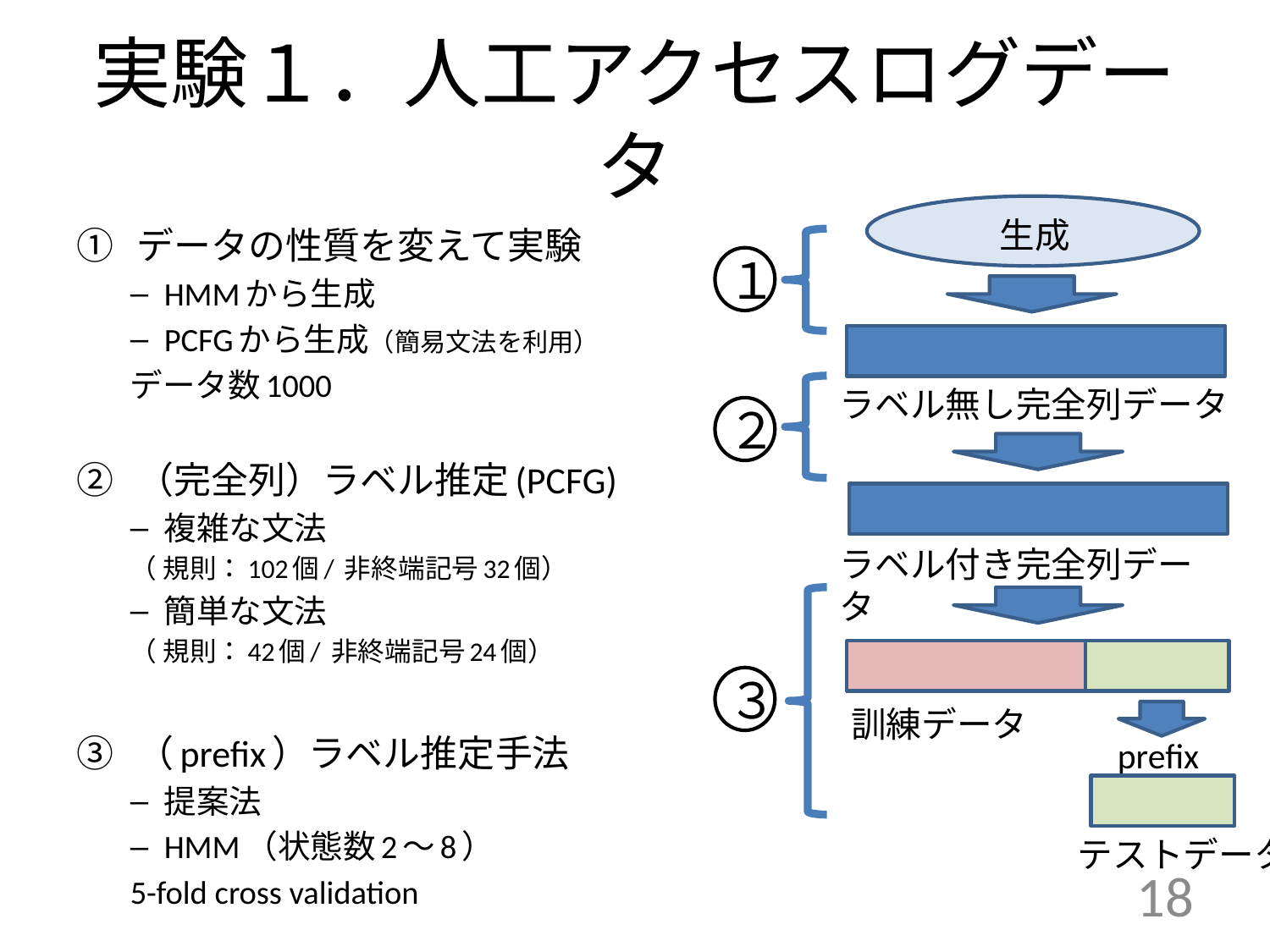

# 実験１．人工アクセスログデータ

生成
データの性質を変えて実験
HMMから生成
PCFGから生成（簡易文法を利用）
データ数1000

（完全列）ラベル推定(PCFG)
複雑な文法
（ 規則：102個/ 非終端記号32個）
簡単な文法
（ 規則：42個/ 非終端記号24個）

（prefix）ラベル推定手法
提案法
HMM（状態数2～8）
5-fold cross validation

１

ラベル無し完全列データ

ラベル付き完全列データ

訓練データ

２

３

prefix

テストデータ
18